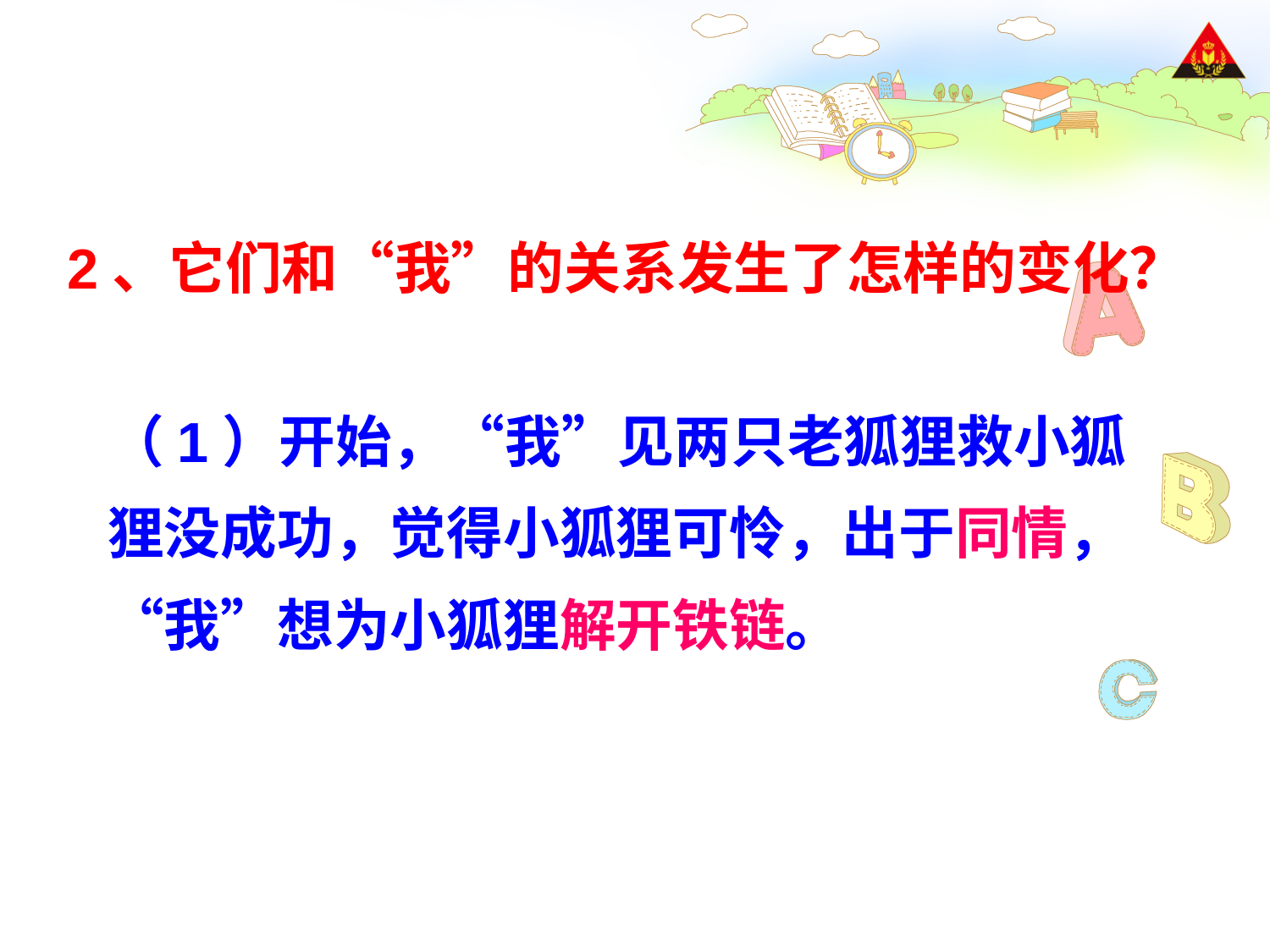

# 2、它们和“我”的关系发生了怎样的变化？
（1）开始，“我”见两只老狐狸救小狐狸没成功，觉得小狐狸可怜，出于同情，“我”想为小狐狸解开铁链。